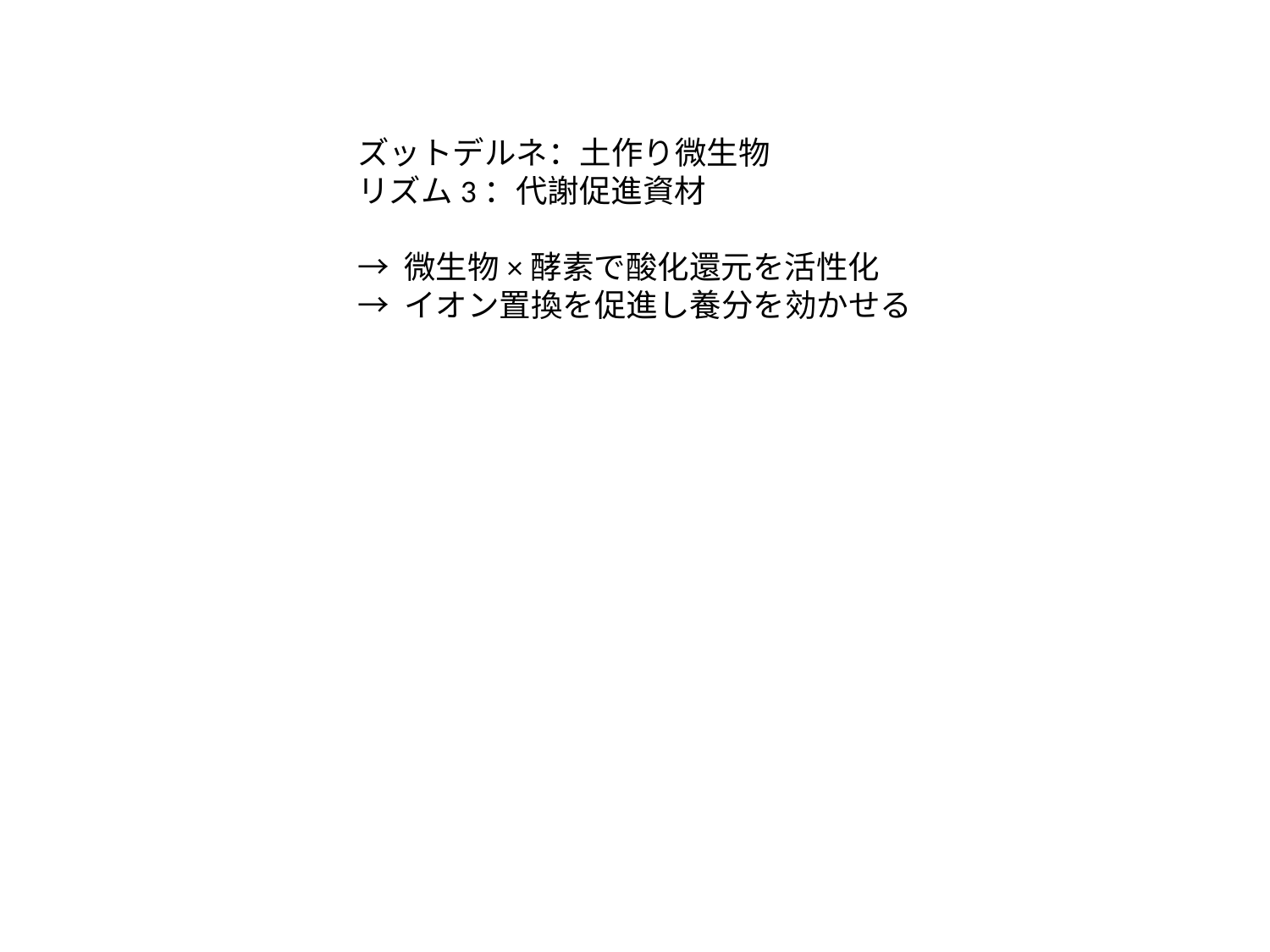

ズットデルネ：土作り微生物
リズム3：代謝促進資材

→ 微生物×酵素で酸化還元を活性化
→ イオン置換を促進し養分を効かせる